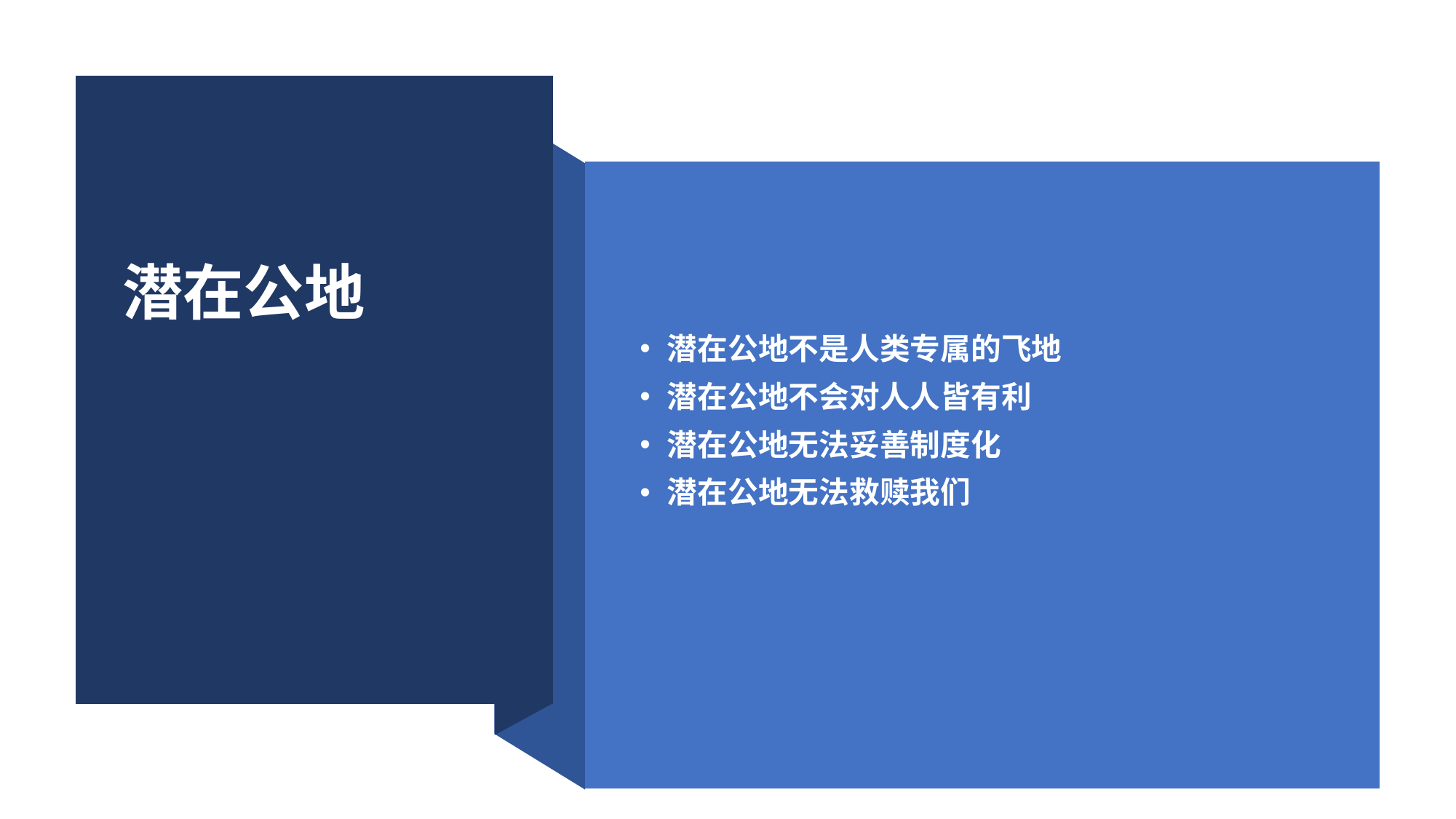

# 潜在公地

潜在公地不是人类专属的飞地
潜在公地不会对人人皆有利
潜在公地无法妥善制度化
潜在公地无法救赎我们